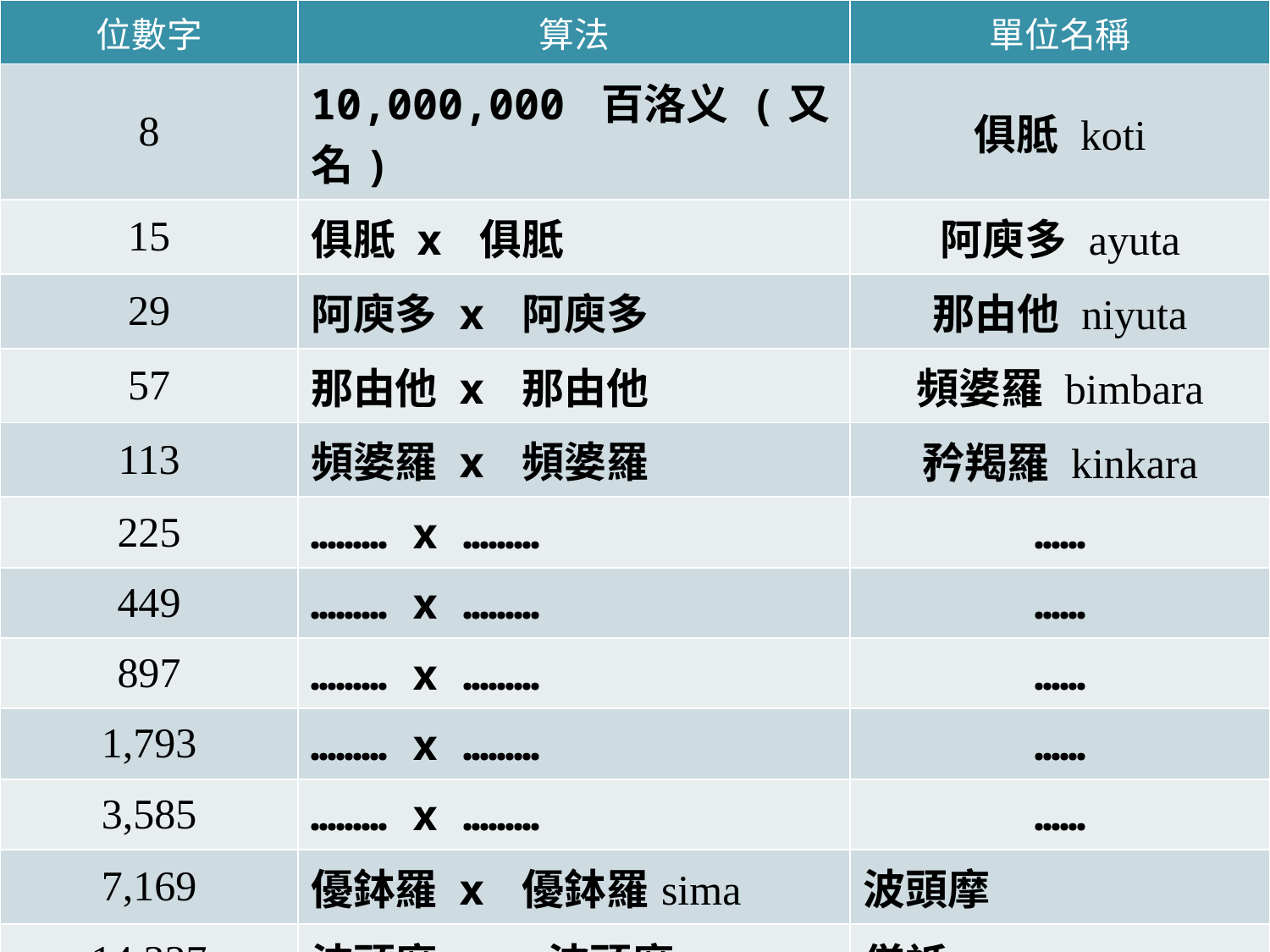

| 位數字 | 算法 | 單位名稱 |
| --- | --- | --- |
| 8 | 10,000,000 百洛义 (又名) | 俱胝 koti |
| 15 | 俱胝 x 俱胝 | 阿庾多 ayuta |
| 29 | 阿庾多 x 阿庾多 | 那由他 niyuta |
| 57 | 那由他 x 那由他 | 頻婆羅 bimbara |
| 113 | 頻婆羅 x 頻婆羅 | 矜羯羅 kinkara |
| 225 | ……… x ……… | …… |
| 449 | ……… x ……… | …… |
| 897 | ……… x ……… | …… |
| 1,793 | ……… x ……… | …… |
| 3,585 | ……… x ……… | …… |
| 7,169 | 優鉢羅 x 優鉢羅sima | 波頭摩 |
| 14,337 | 波頭摩 x 波頭摩 | 僧祇 |
| 28,673 | 僧祇 x 僧祇 | 趣 |
#